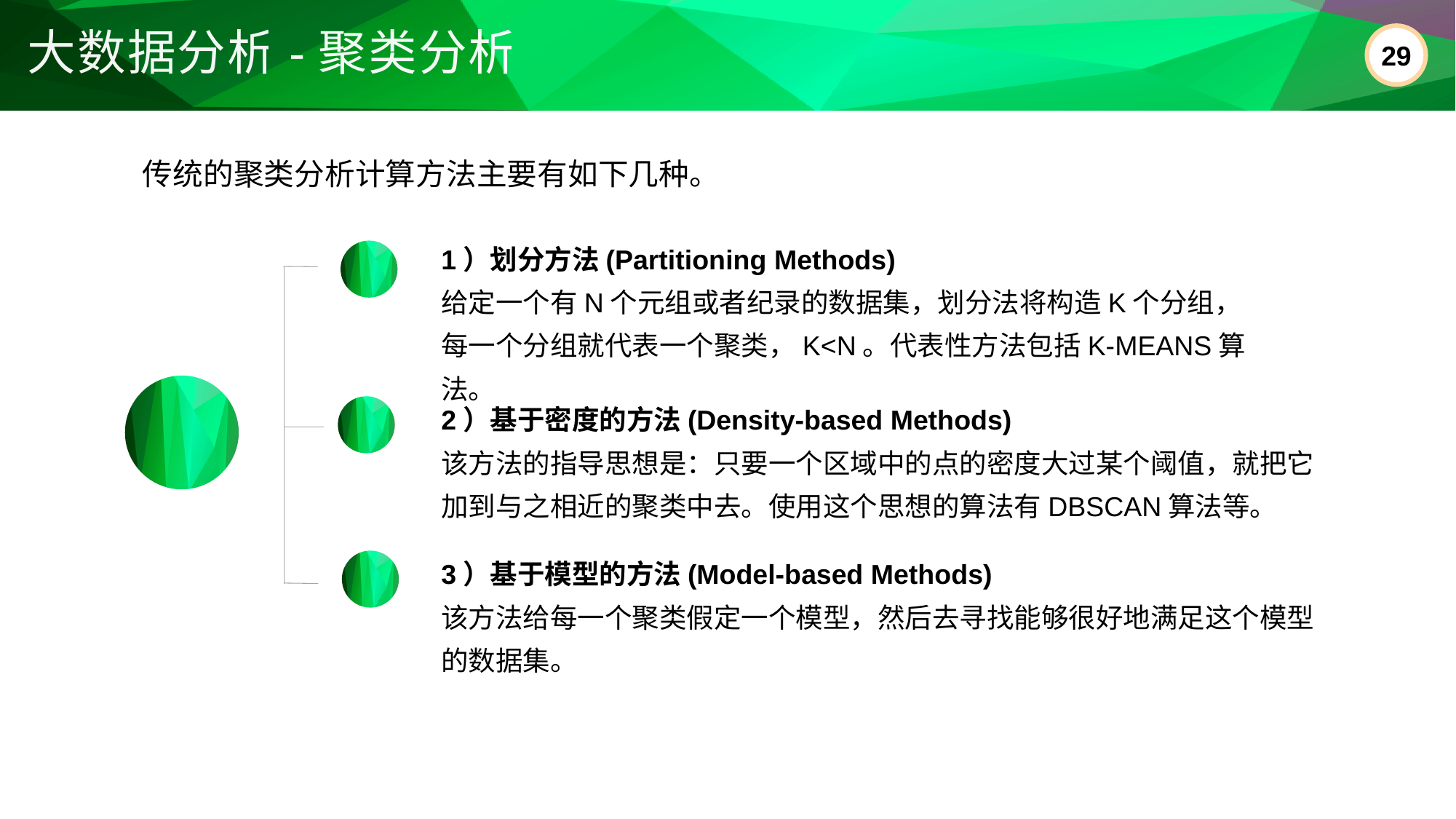

大数据分析-聚类分析
传统的聚类分析计算方法主要有如下几种。
1）划分方法(Partitioning Methods)
给定一个有N个元组或者纪录的数据集，划分法将构造K个分组，每一个分组就代表一个聚类，K<N。代表性方法包括K-MEANS算法。

2）基于密度的方法(Density-based Methods)
该方法的指导思想是：只要一个区域中的点的密度大过某个阈值，就把它加到与之相近的聚类中去。使用这个思想的算法有DBSCAN算法等。

3）基于模型的方法(Model-based Methods)
该方法给每一个聚类假定一个模型，然后去寻找能够很好地满足这个模型的数据集。